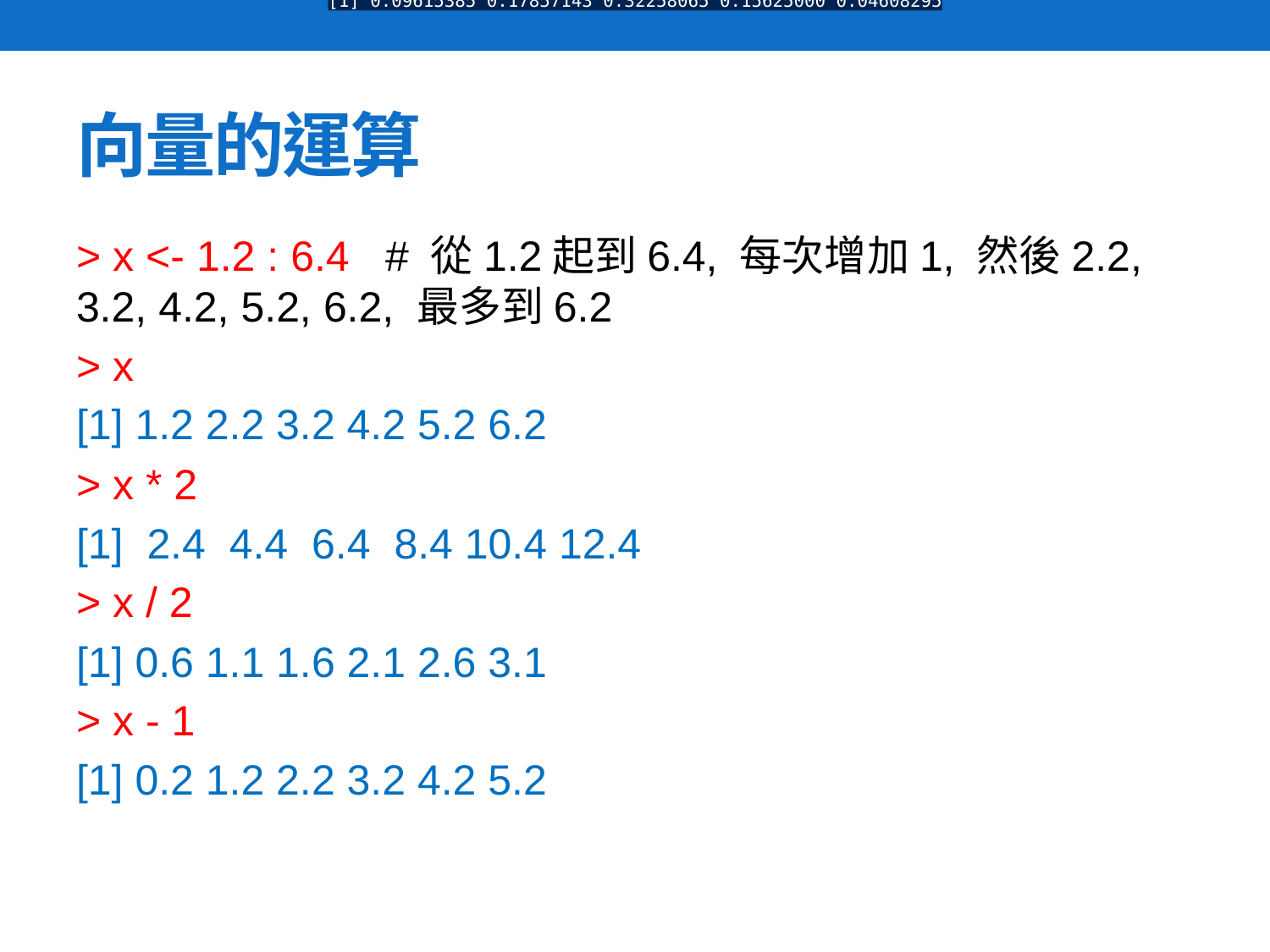

[1] 0.09615385 0.17857143 0.32258065 0.15625000 0.04608295
# 向量的運算
> x <- 1.2 : 6.4   # 從1.2起到6.4, 每次增加1, 然後2.2, 3.2, 4.2, 5.2, 6.2, 最多到6.2
> x
[1] 1.2 2.2 3.2 4.2 5.2 6.2
> x * 2
[1]  2.4  4.4  6.4  8.4 10.4 12.4
> x / 2
[1] 0.6 1.1 1.6 2.1 2.6 3.1
> x - 1
[1] 0.2 1.2 2.2 3.2 4.2 5.2